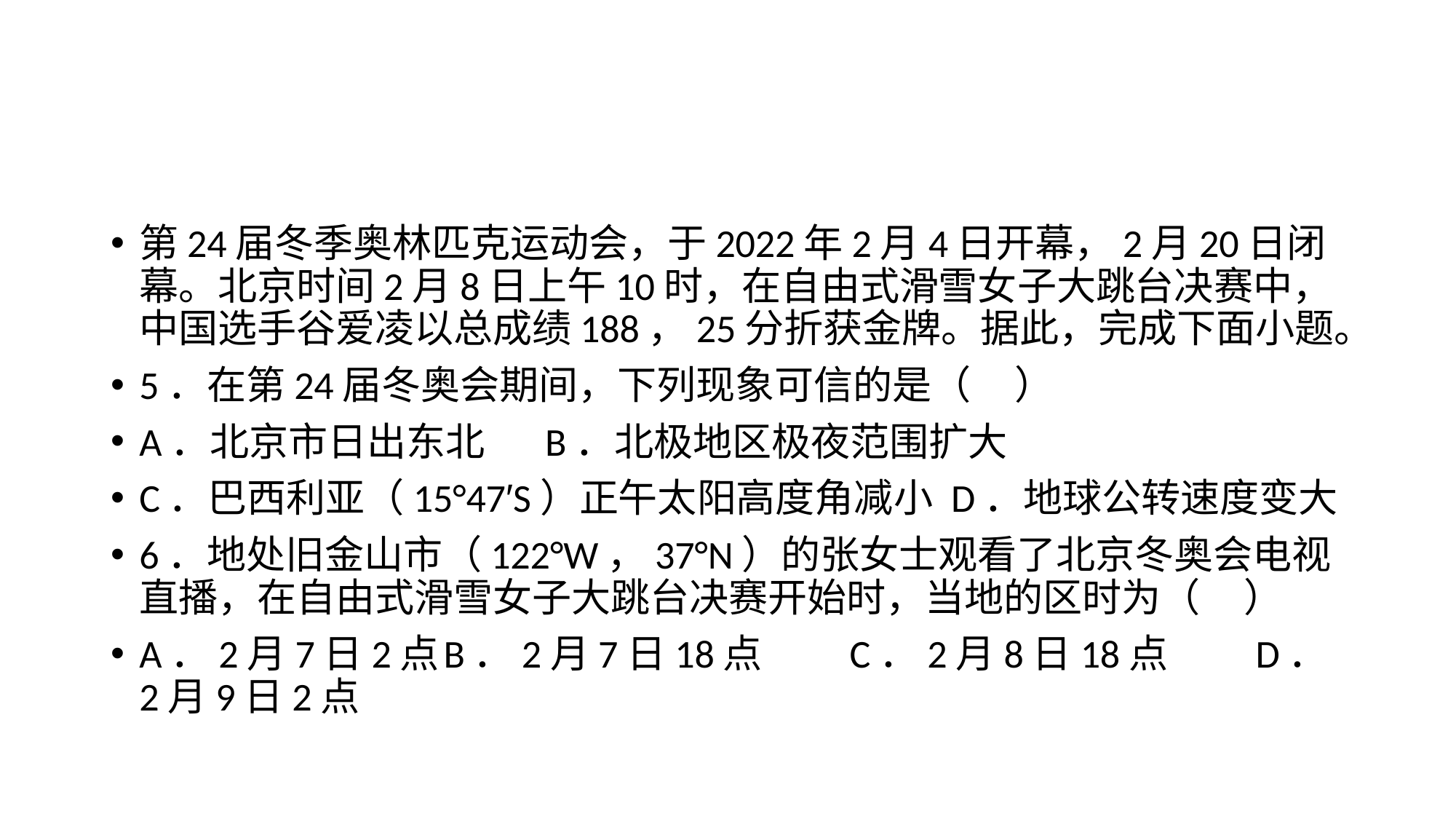

#
第24届冬季奥林匹克运动会，于2022年2月4日开幕，2月20日闭幕。北京时间2月8日上午10时，在自由式滑雪女子大跳台决赛中，中国选手谷爱凌以总成绩188，25分折获金牌。据此，完成下面小题。
5．在第24届冬奥会期间，下列现象可信的是（     ）
A．北京市日出东北	B．北极地区极夜范围扩大
C．巴西利亚（15°47′S）正午太阳高度角减小	D．地球公转速度变大
6．地处旧金山市（122°W，37°N）的张女士观看了北京冬奥会电视直播，在自由式滑雪女子大跳台决赛开始时，当地的区时为（     ）
A．2月7日2点	B．2月7日18点	C．2月8日18点	D．2月9日2点